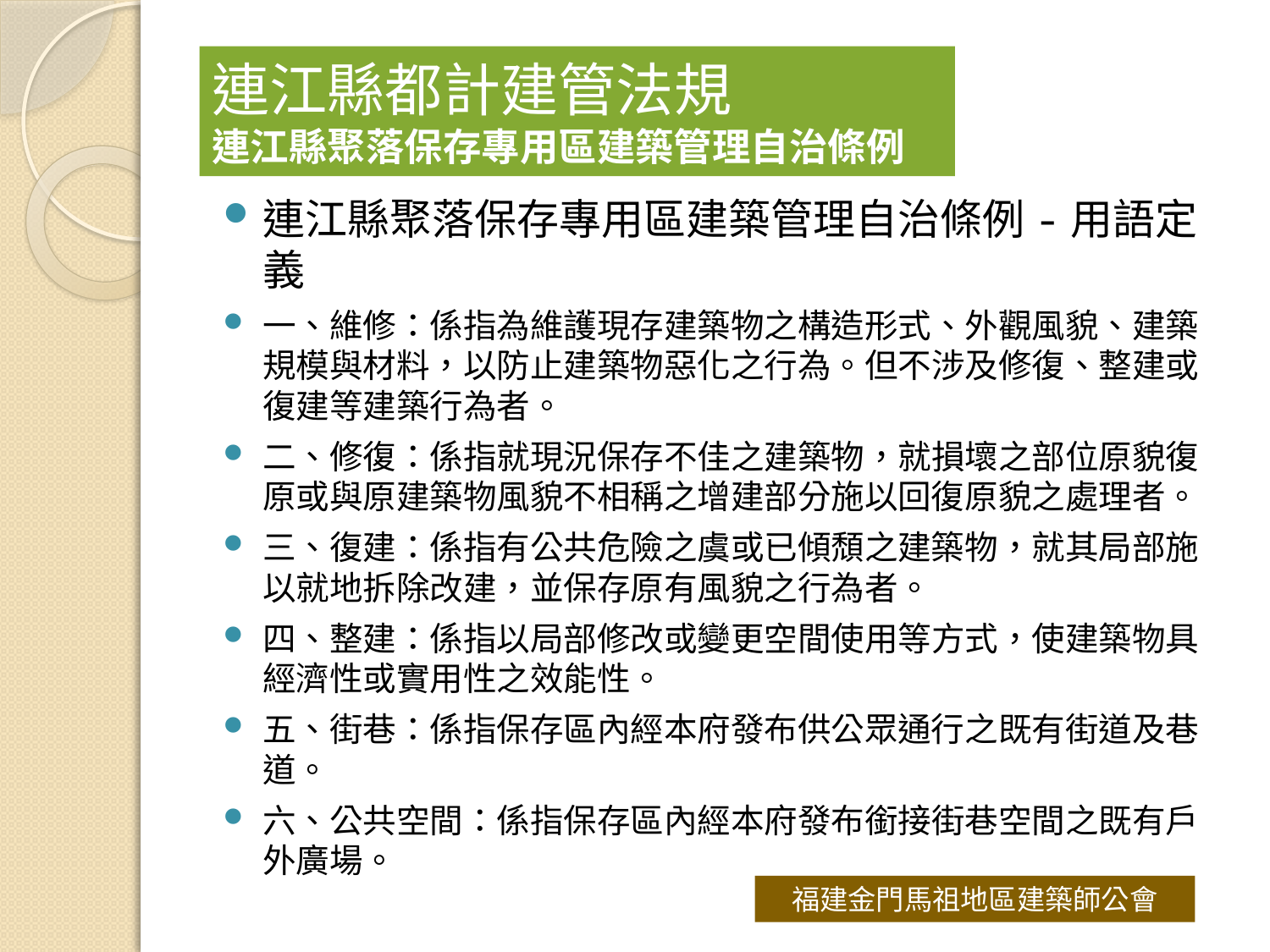

# 連江縣都計建管法規 連江縣聚落保存專用區建築管理自治條例
連江縣聚落保存專用區建築管理自治條例-用語定義
一、維修：係指為維護現存建築物之構造形式、外觀風貌、建築規模與材料，以防止建築物惡化之行為。但不涉及修復、整建或復建等建築行為者。
二、修復：係指就現況保存不佳之建築物，就損壞之部位原貌復原或與原建築物風貌不相稱之增建部分施以回復原貌之處理者。
三、復建：係指有公共危險之虞或已傾頹之建築物，就其局部施以就地拆除改建，並保存原有風貌之行為者。
四、整建：係指以局部修改或變更空間使用等方式，使建築物具經濟性或實用性之效能性。
五、街巷：係指保存區內經本府發布供公眾通行之既有街道及巷道。
六、公共空間：係指保存區內經本府發布銜接街巷空間之既有戶外廣場。
福建金門馬祖地區建築師公會